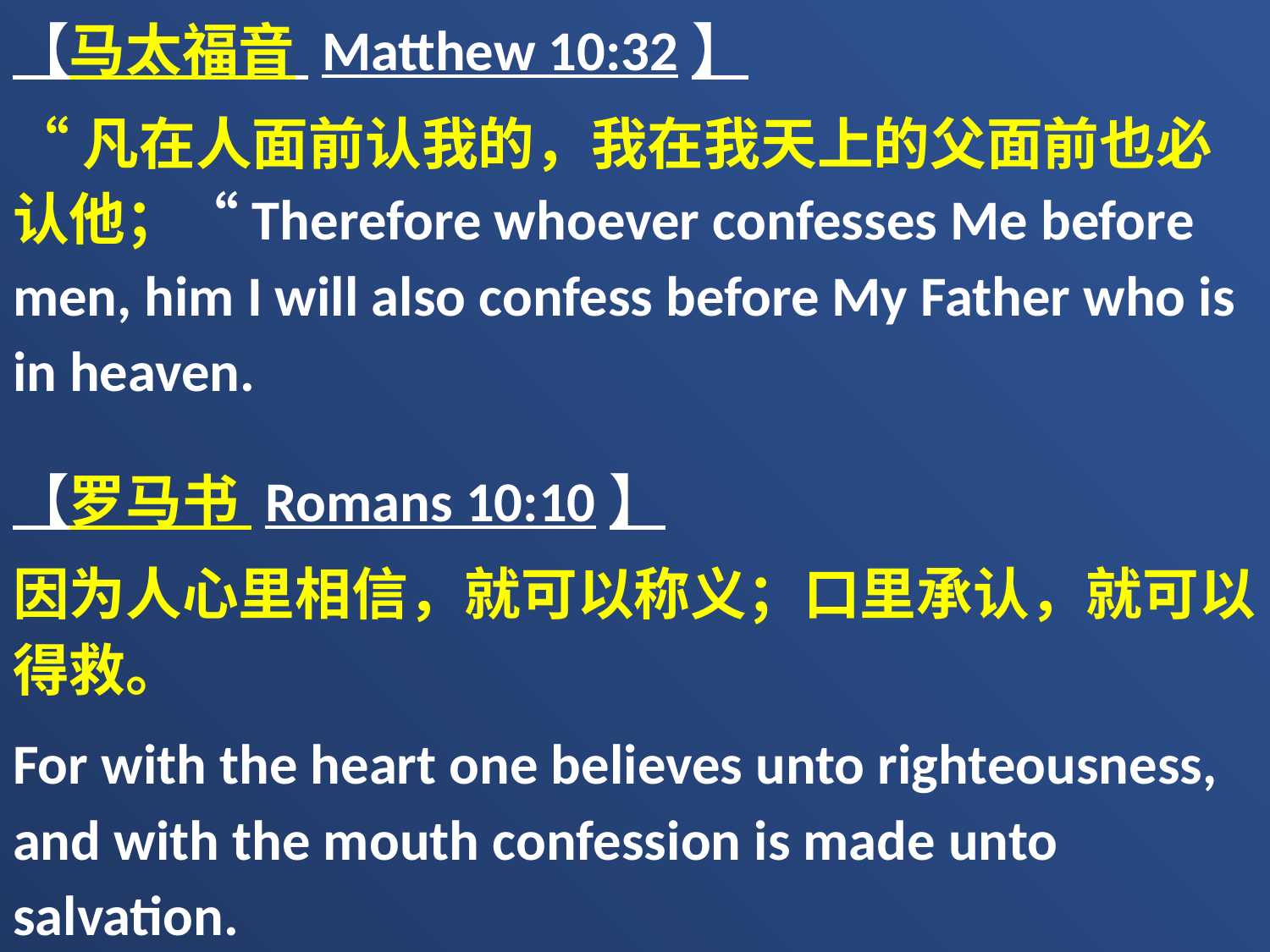

【马太福音 Matthew 10:32】
“凡在人面前认我的，我在我天上的父面前也必认他；“Therefore whoever confesses Me before men, him I will also confess before My Father who is in heaven.

【罗马书 Romans 10:10】
因为人心里相信，就可以称义；口里承认，就可以得救。
For with the heart one believes unto righteousness, and with the mouth confession is made unto salvation.